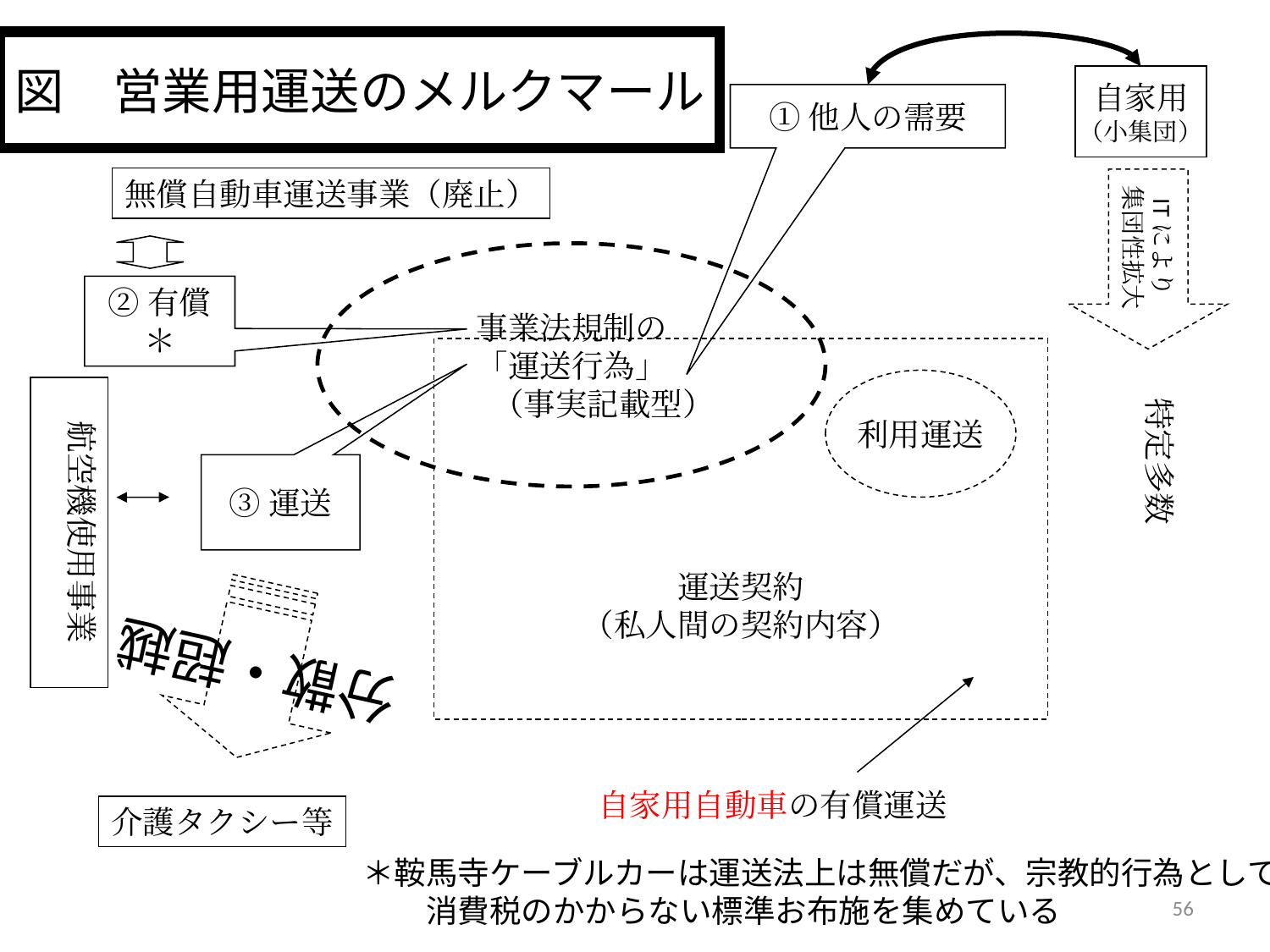

図　営業用運送のメルクマール
自家用
（小集団）
①他人の需要
無償自動車運送事業（廃止）
ITにより
集団性拡大

事業法規制の
「運送行為」
　　（事実記載型）
②有償
＊

運送契約
（私人間の契約内容）
利用運送
特定多数
航空機使用事業
③運送
分散・超越

自家用自動車の有償運送
介護タクシー等
＊鞍馬寺ケーブルカーは運送法上は無償だが、宗教的行為として
　　消費税のかからない標準お布施を集めている
56